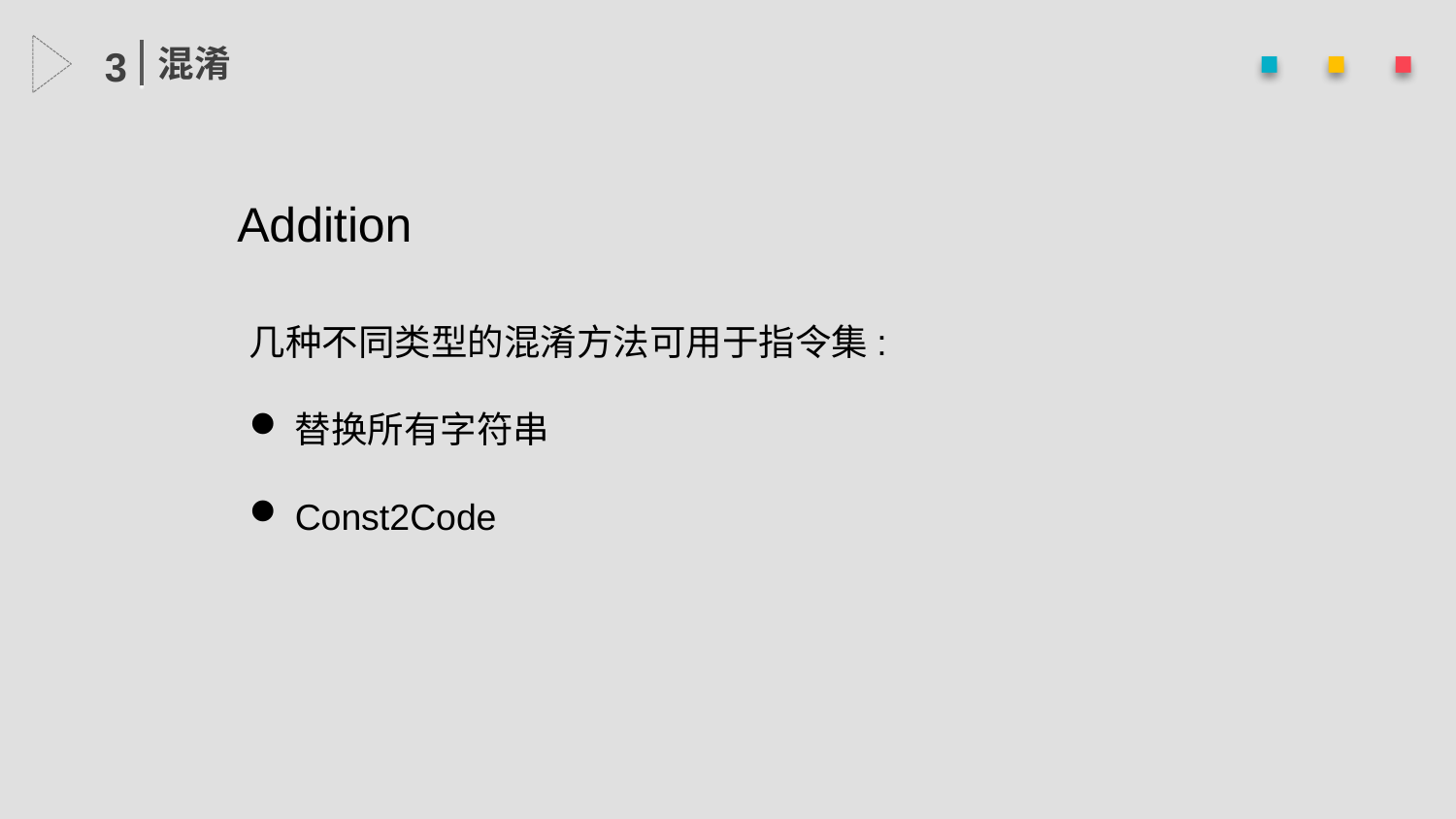

· · ·

混淆
3

         Addition
几种不同类型的混淆方法可用于指令集:

替换所有字符串

Const2Code